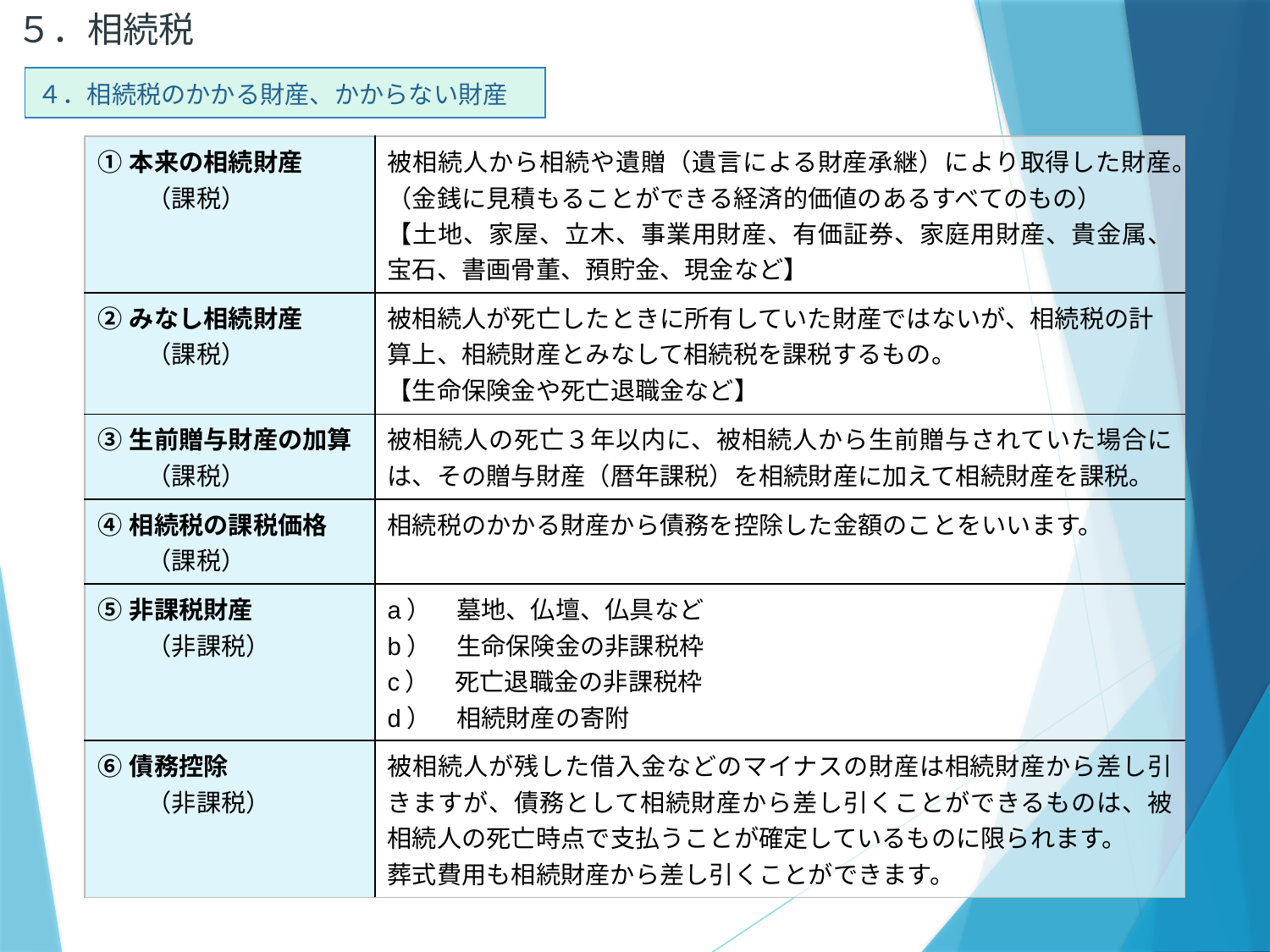

５．相続税
| ４．相続税のかかる財産、かからない財産 |
| --- |
| ①本来の相続財産 　　（課税） | 被相続人から相続や遺贈（遺言による財産承継）により取得した財産。（金銭に見積もることができる経済的価値のあるすべてのもの） 【土地、家屋、立木、事業用財産、有価証券、家庭用財産、貴金属、宝石、書画骨董、預貯金、現金など】 |
| --- | --- |
| ②みなし相続財産 　　（課税） | 被相続人が死亡したときに所有していた財産ではないが、相続税の計算上、相続財産とみなして相続税を課税するもの。 【生命保険金や死亡退職金など】 |
| ③生前贈与財産の加算 　　（課税） | 被相続人の死亡３年以内に、被相続人から生前贈与されていた場合には、その贈与財産（暦年課税）を相続財産に加えて相続財産を課税。 |
| ④相続税の課税価格 　　（課税） | 相続税のかかる財産から債務を控除した金額のことをいいます。 |
| ⑤非課税財産 　　（非課税） | a）　墓地、仏壇、仏具など b）　生命保険金の非課税枠 c）　死亡退職金の非課税枠 d）　相続財産の寄附 |
| ⑥債務控除 　　（非課税） | 被相続人が残した借入金などのマイナスの財産は相続財産から差し引きますが、債務として相続財産から差し引くことができるものは、被相続人の死亡時点で支払うことが確定しているものに限られます。 葬式費用も相続財産から差し引くことができます。 |